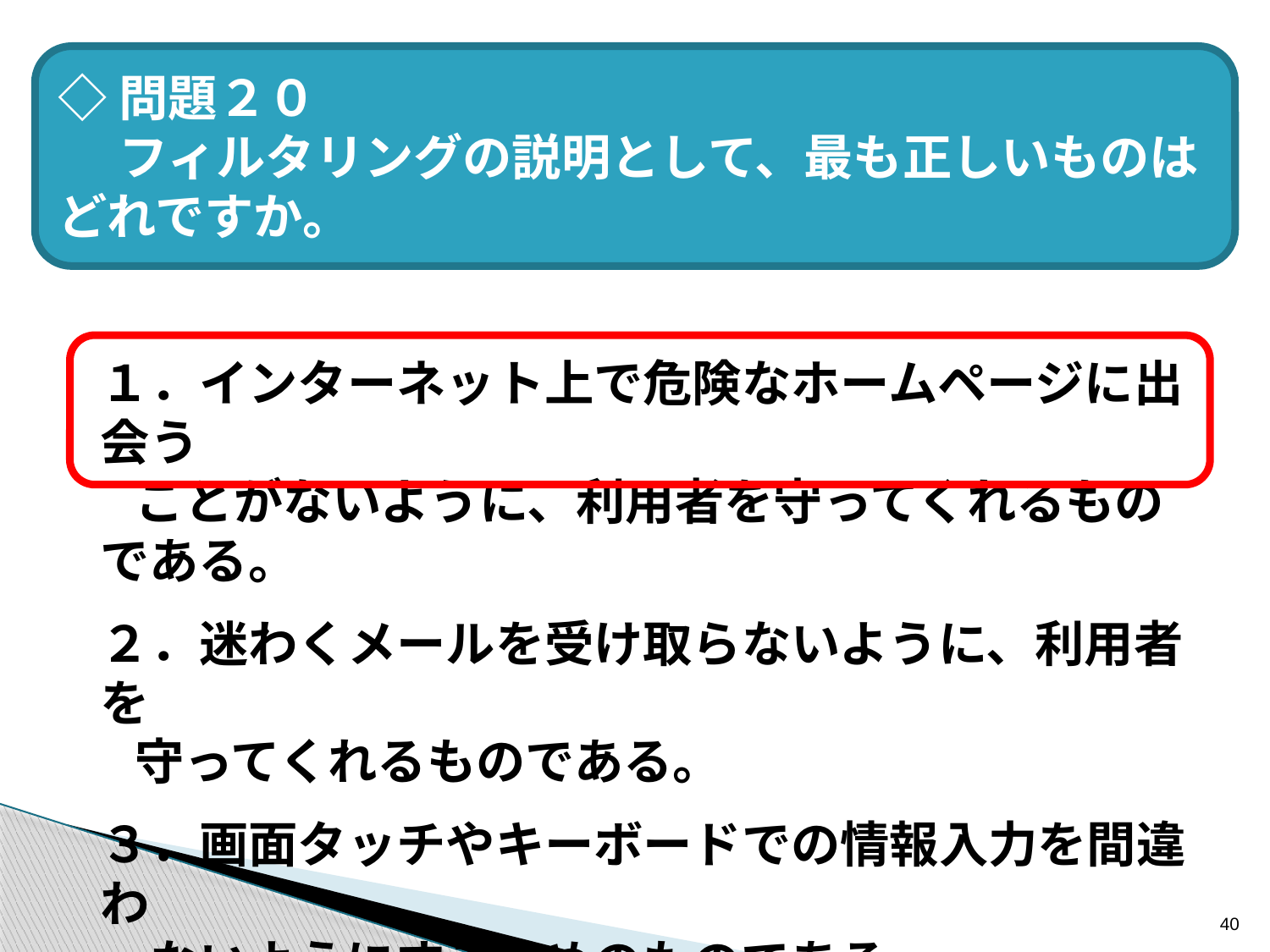

◇問題２０
　 フィルタリングの説明として、最も正しいものはどれですか。

１．インターネット上で危険なホームページに出会う
  ことがないように、利用者を守ってくれるものである。

２．迷わくメールを受け取らないように、利用者を
  守ってくれるものである。

３．画面タッチやキーボードでの情報入力を間違わ
　ないようにするためのものである。
40